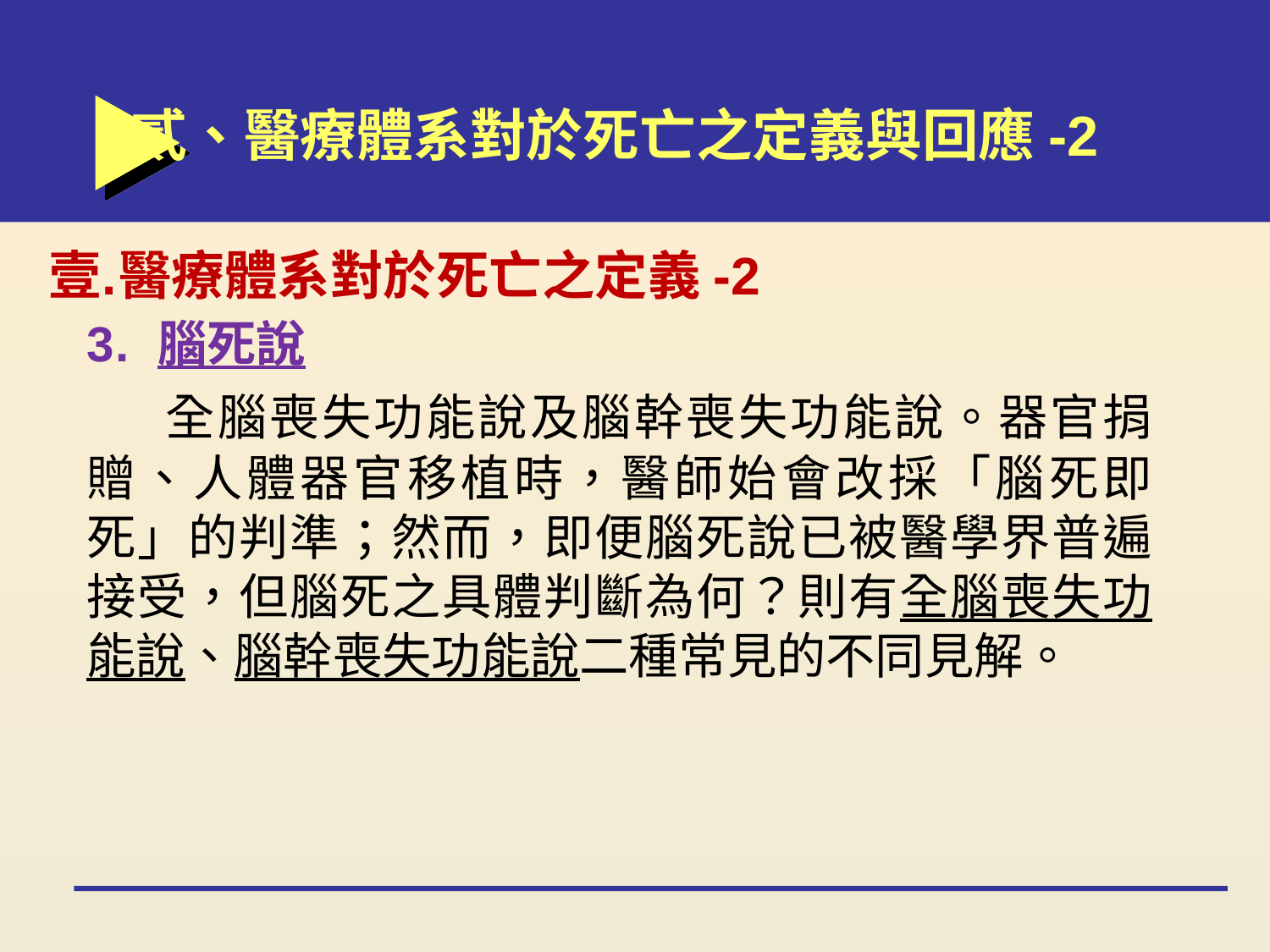

貳、醫療體系對於死亡之定義與回應-2
醫療體系對於死亡之定義-2
腦死說
    全腦喪失功能說及腦幹喪失功能說。器官捐贈、人體器官移植時，醫師始會改採「腦死即死」的判準；然而，即便腦死說已被醫學界普遍接受，但腦死之具體判斷為何？則有全腦喪失功能說、腦幹喪失功能說二種常見的不同見解。